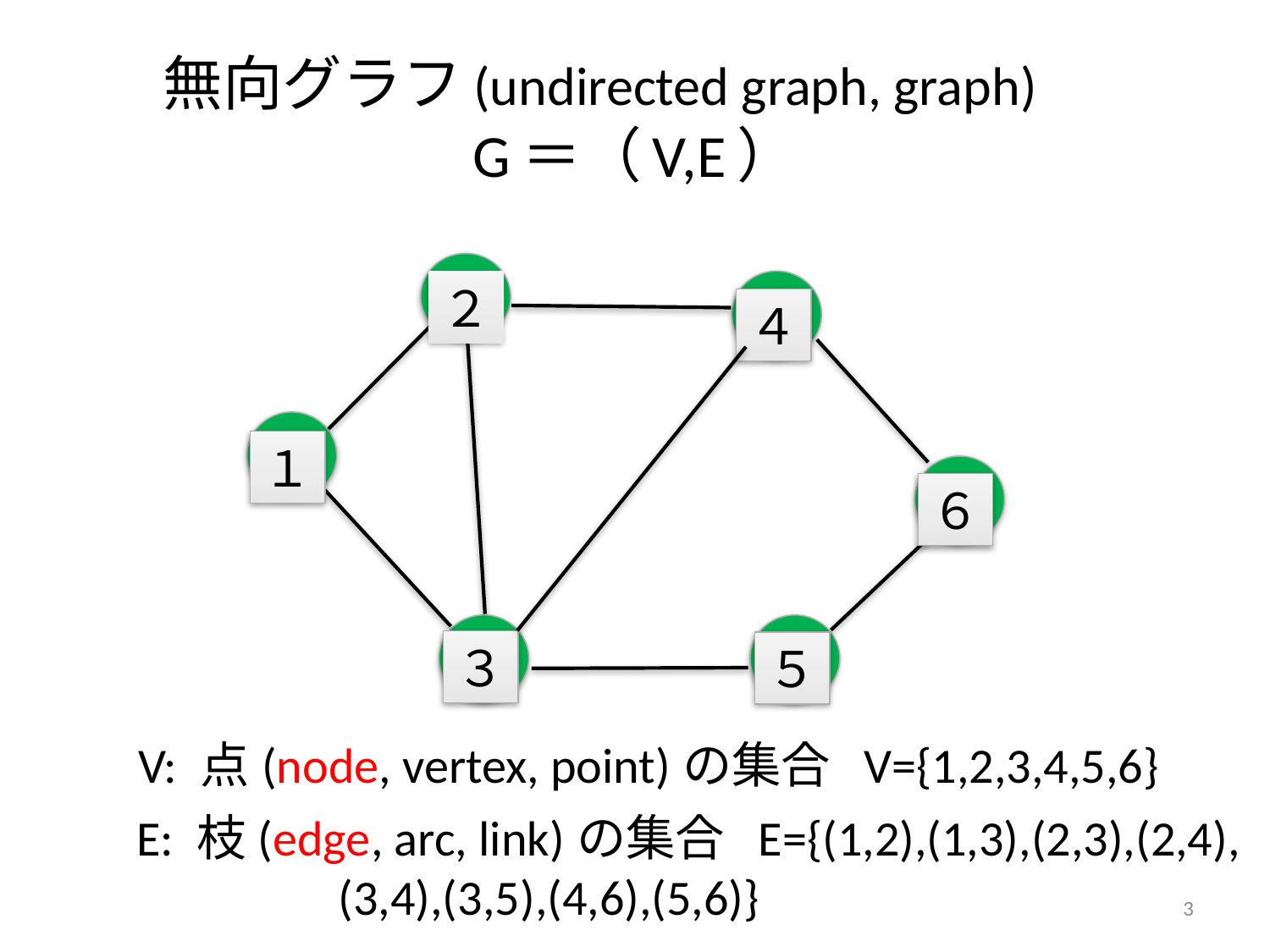

# 無向グラフ(undirected graph, graph)　 G＝（V,E）

２

４

１

６

３
５

V: 点(node, vertex, point)の集合  V={1,2,3,4,5,6}
E: 枝(edge, arc, link)の集合  E={(1,2),(1,3),(2,3),(2,4),
                  (3,4),(3,5),(4,6),(5,6)}
3